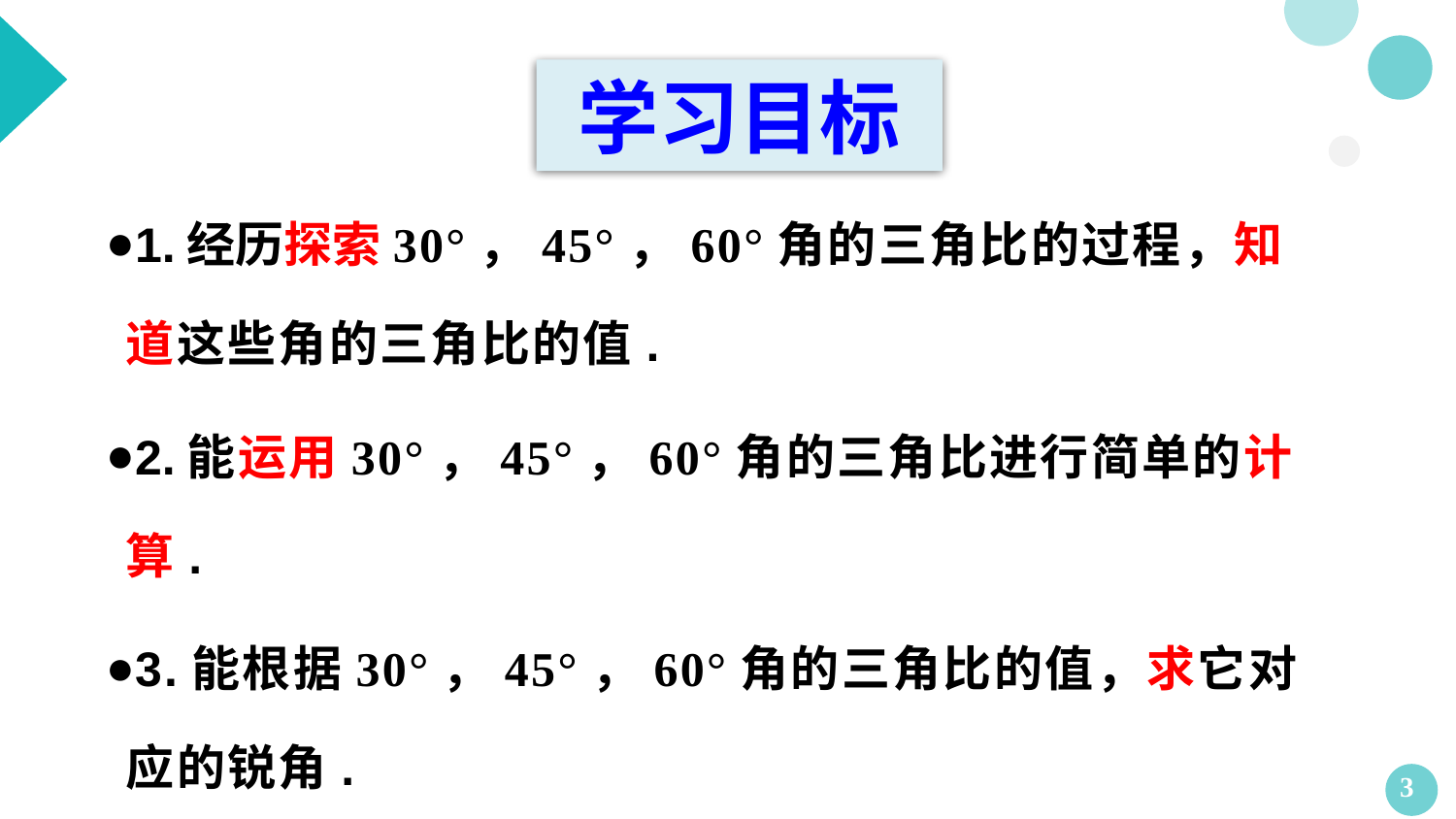

学习目标
1.经历探索30°，45°，60°角的三角比的过程，知道这些角的三角比的值.
2.能运用30°，45°，60°角的三角比进行简单的计算.
3.能根据30°，45°，60°角的三角比的值，求它对应的锐角.